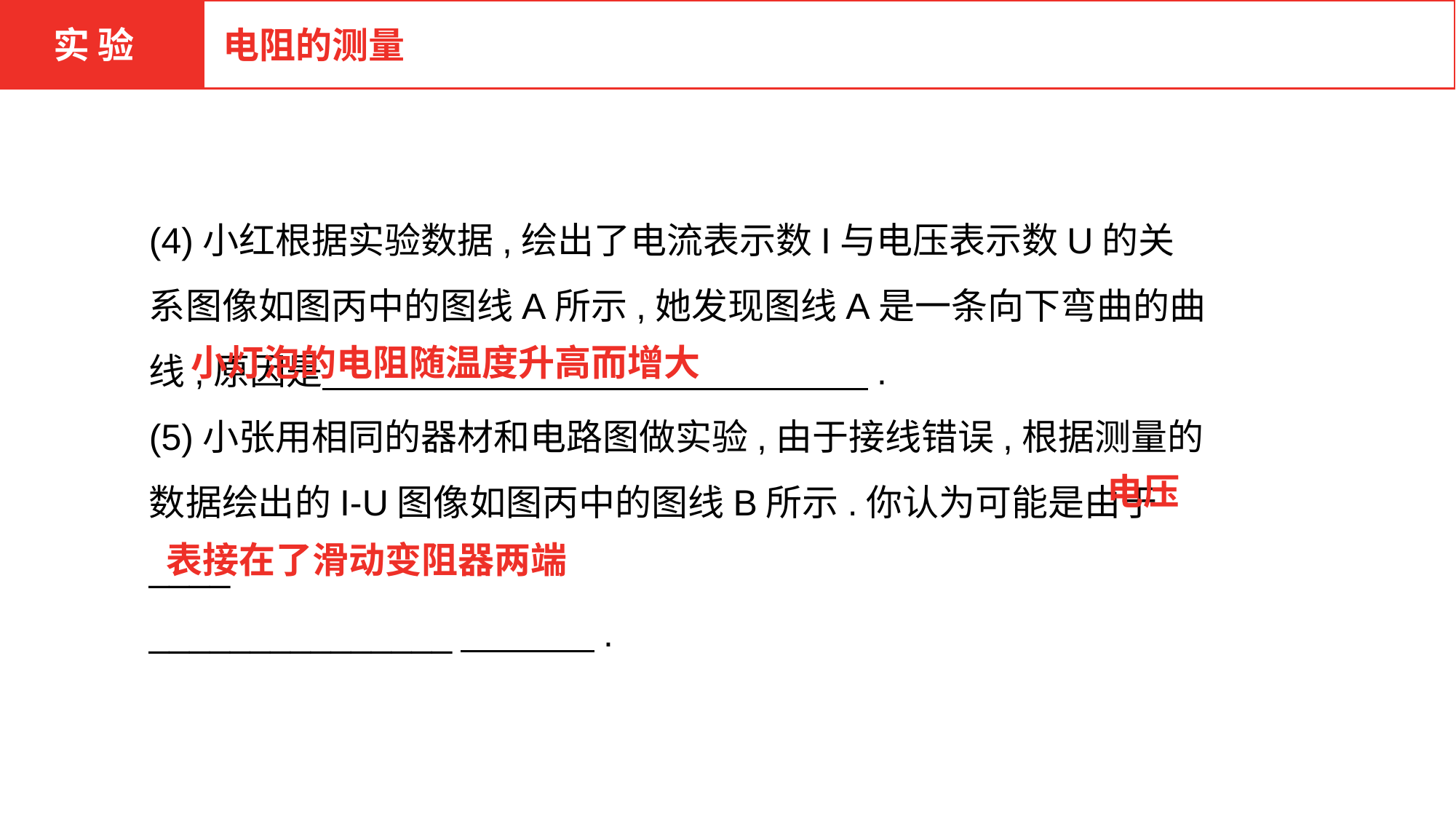

实 验
电阻的测量
(4)小红根据实验数据,绘出了电流表示数I与电压表示数U的关系图像如图丙中的图线A所示,她发现图线A是一条向下弯曲的曲线,原因是　　　　　　　　　　　　　　　.
(5)小张用相同的器材和电路图做实验,由于接线错误,根据测量的数据绘出的I-U图像如图丙中的图线B所示.你认为可能是由于____
_______________　　　   .
小灯泡的电阻随温度升高而增大
电压
表接在了滑动变阻器两端